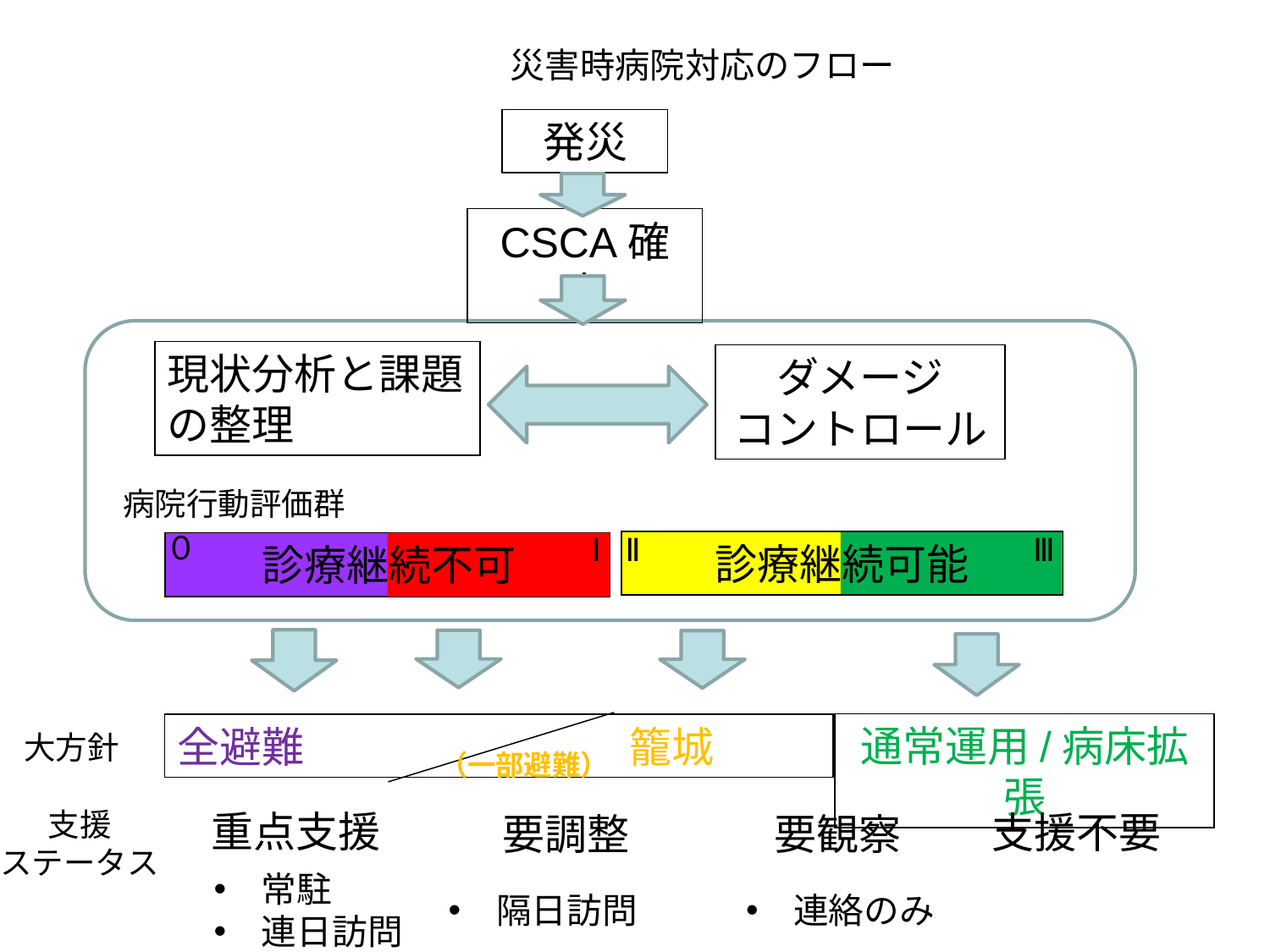

# 災害時病院対応のフロー
発災

CSCA確立

現状分析と課題の整理
ダメージ
コントロール

病院行動評価群
０
Ⅰ
Ⅱ
Ⅲ

診療継続可能

診療継続不可

病床拡充

通常運用/病床拡張

籠城
全避難
大方針
（一部避難）
支援
ステータス
重点支援
支援不要
要調整
要観察
常駐
連日訪問
隔日訪問
連絡のみ